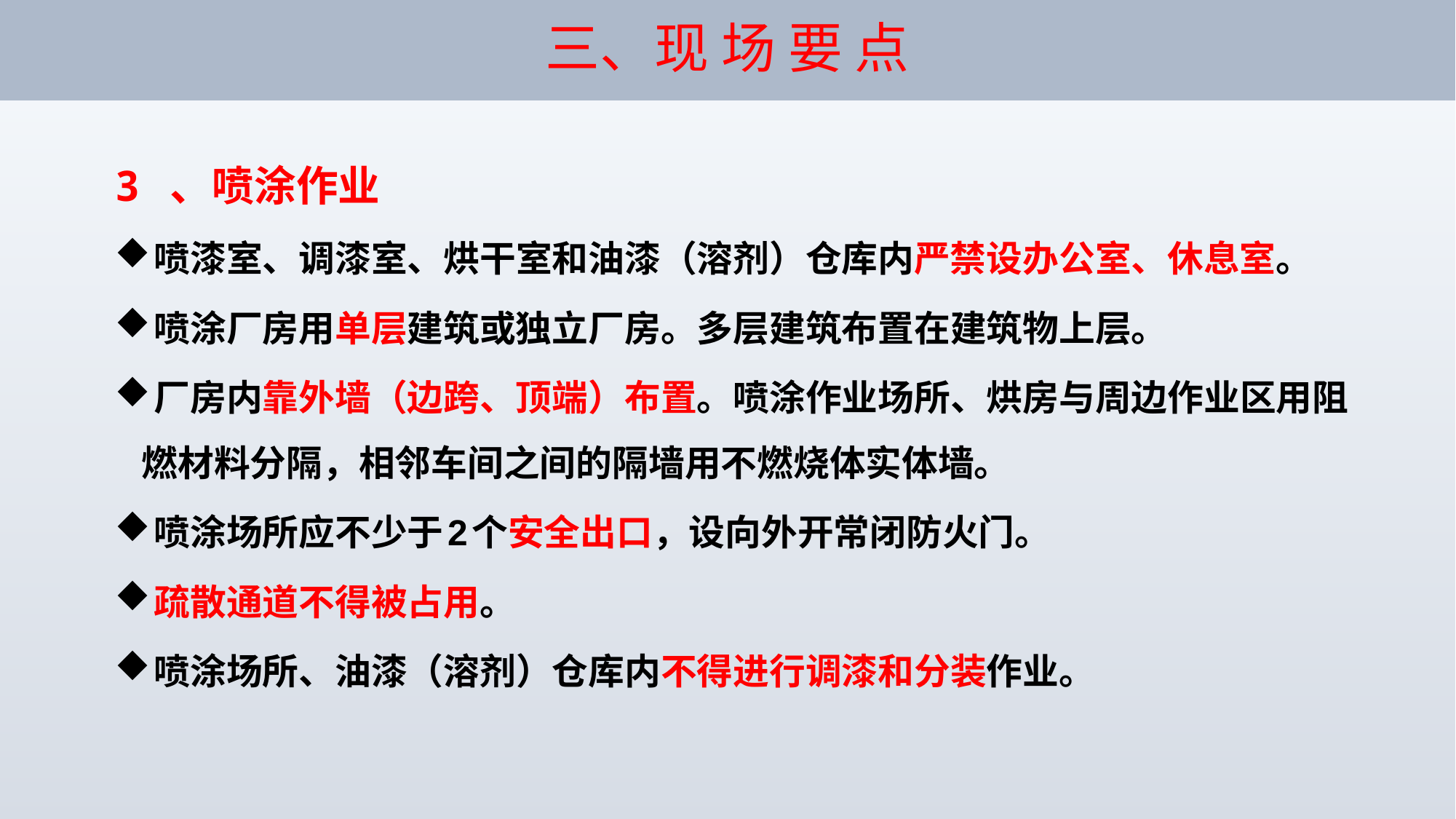

# 三、现 场 要 点
3 、喷涂作业
 喷漆室、调漆室、烘干室和油漆（溶剂）仓库内严禁设办公室、休息室。
 喷涂厂房用单层建筑或独立厂房。多层建筑布置在建筑物上层。
 厂房内靠外墙（边跨、顶端）布置。喷涂作业场所、烘房与周边作业区用阻燃材料分隔，相邻车间之间的隔墙用不燃烧体实体墙。
 喷涂场所应不少于2个安全出口，设向外开常闭防火门。
 疏散通道不得被占用。
 喷涂场所、油漆（溶剂）仓库内不得进行调漆和分装作业。